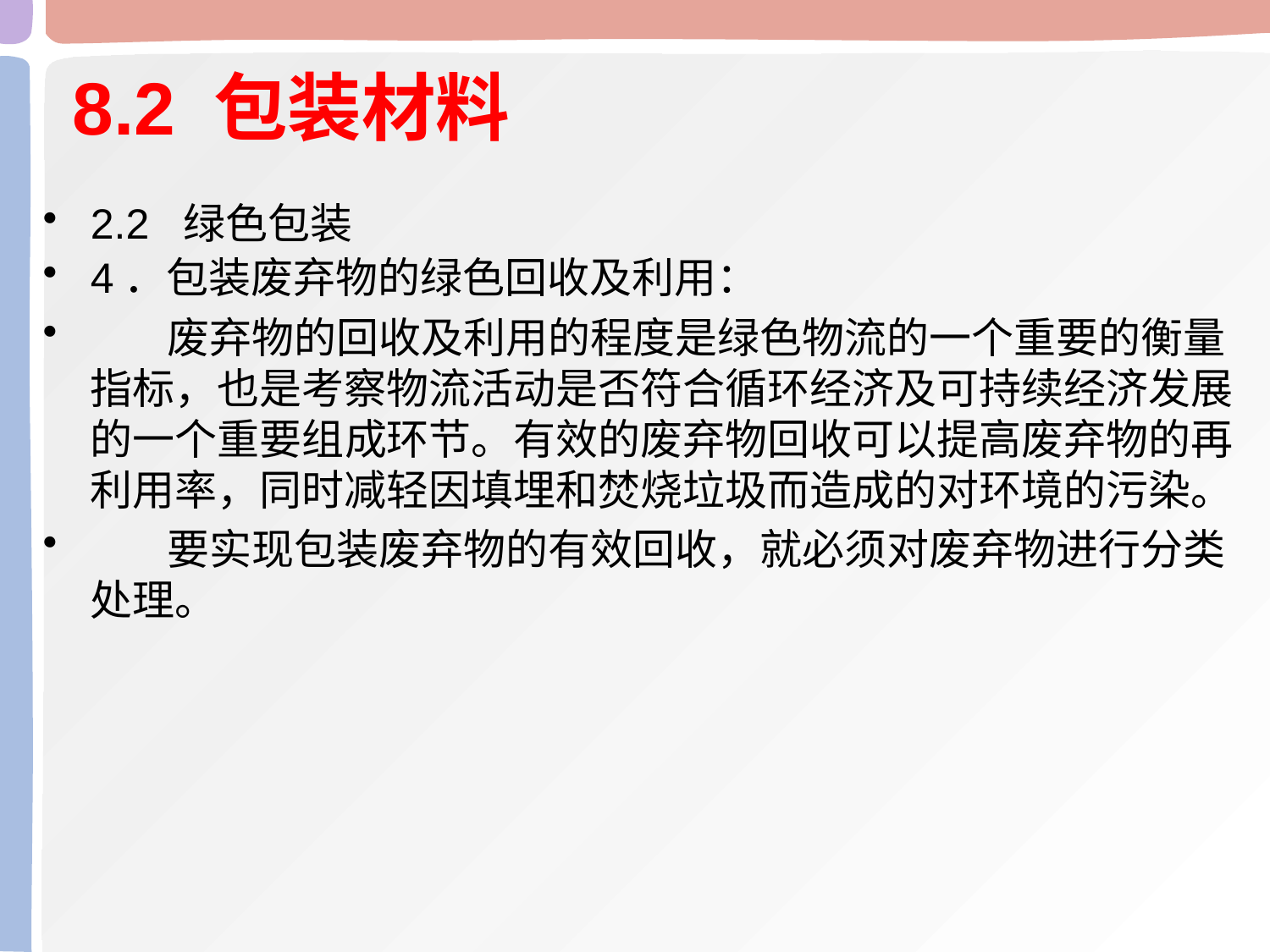

# 8.2 包装材料
2.2  绿色包装
4．包装废弃物的绿色回收及利用：
       废弃物的回收及利用的程度是绿色物流的一个重要的衡量指标，也是考察物流活动是否符合循环经济及可持续经济发展的一个重要组成环节。有效的废弃物回收可以提高废弃物的再利用率，同时减轻因填埋和焚烧垃圾而造成的对环境的污染。
       要实现包装废弃物的有效回收，就必须对废弃物进行分类处理。